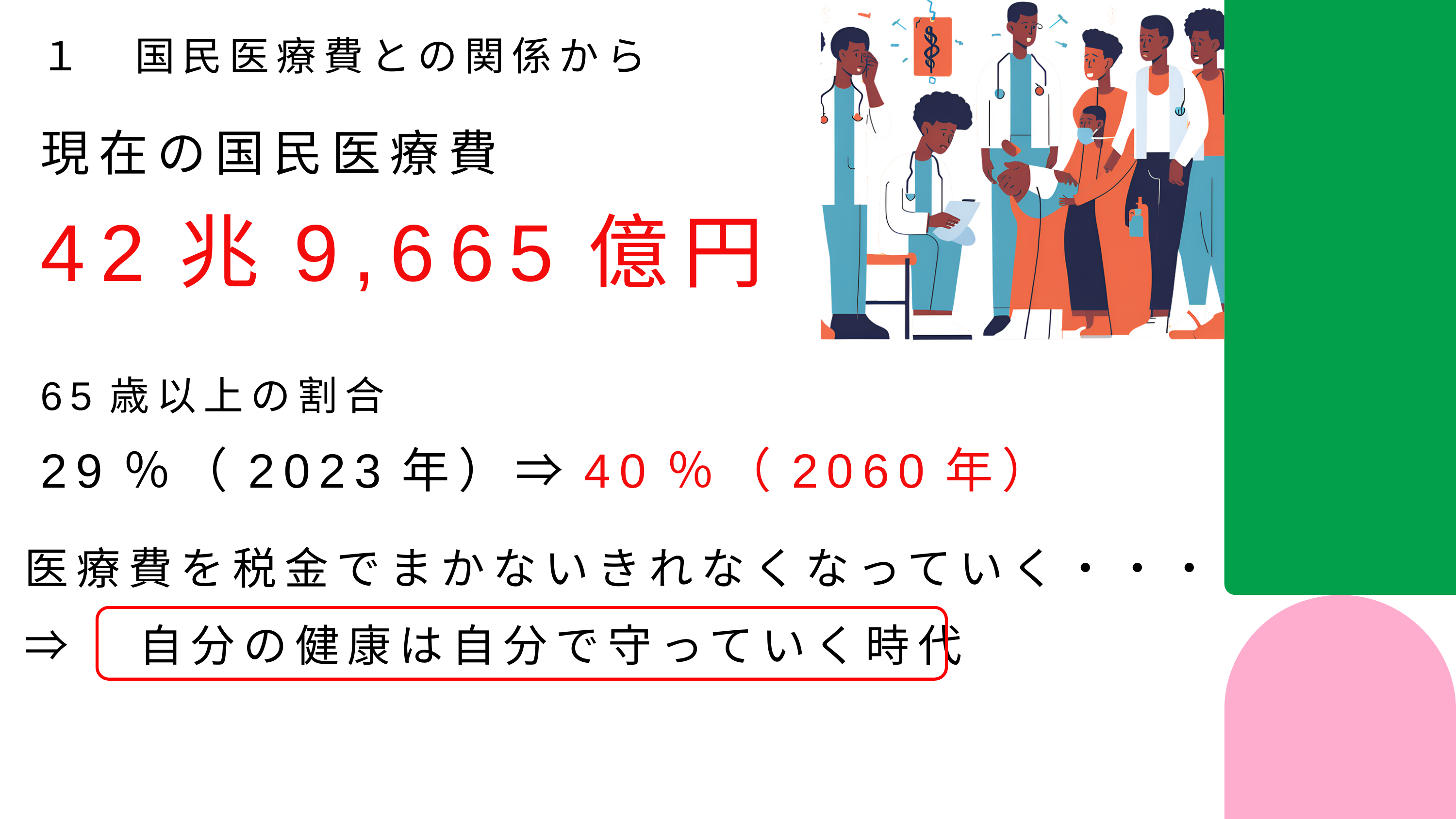

１　国民医療費との関係から
現在の国民医療費

42兆9,665億円
65歳以上の割合

29％（2023年）⇒40％（2060年）
医療費を税金でまかないきれなくなっていく・・・

⇒　自分の健康は自分で守っていく時代